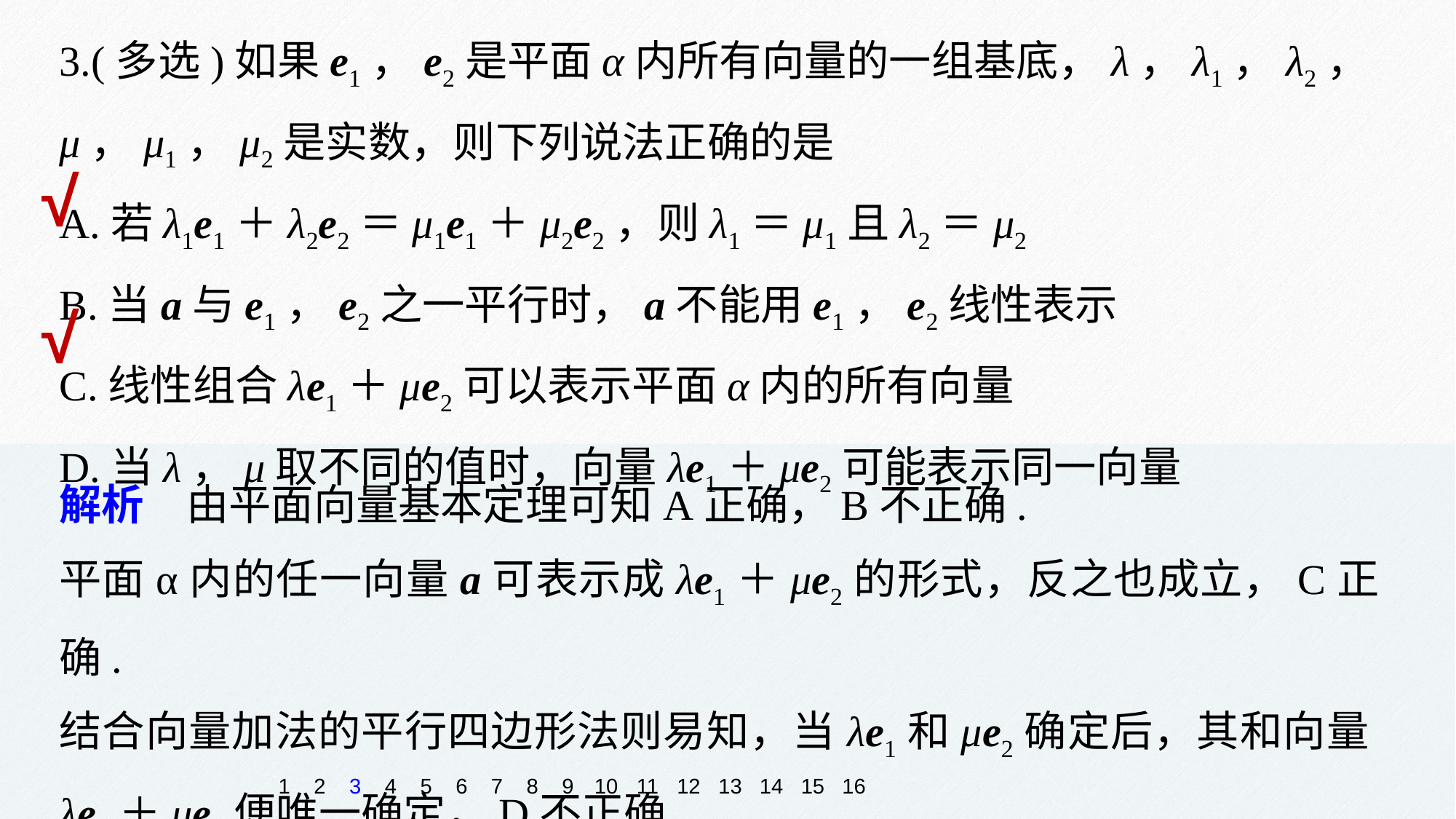

3.(多选)如果e1，e2是平面α内所有向量的一组基底，λ，λ1，λ2，μ，μ1，μ2是实数，则下列说法正确的是
A.若λ1e1＋λ2e2＝μ1e1＋μ2e2，则λ1＝μ1且λ2＝μ2
B.当a与e1，e2之一平行时，a不能用e1，e2线性表示
C.线性组合λe1＋μe2可以表示平面α内的所有向量
D.当λ，μ取不同的值时，向量λe1＋μe2可能表示同一向量
√
√
解析　由平面向量基本定理可知A正确，B不正确.
平面α内的任一向量a可表示成λe1＋μe2的形式，反之也成立，C正确.
结合向量加法的平行四边形法则易知，当λe1和μe2确定后，其和向量λe1＋μe2便唯一确定，D不正确.
1
2
3
4
5
6
7
8
9
10
11
12
13
14
15
16